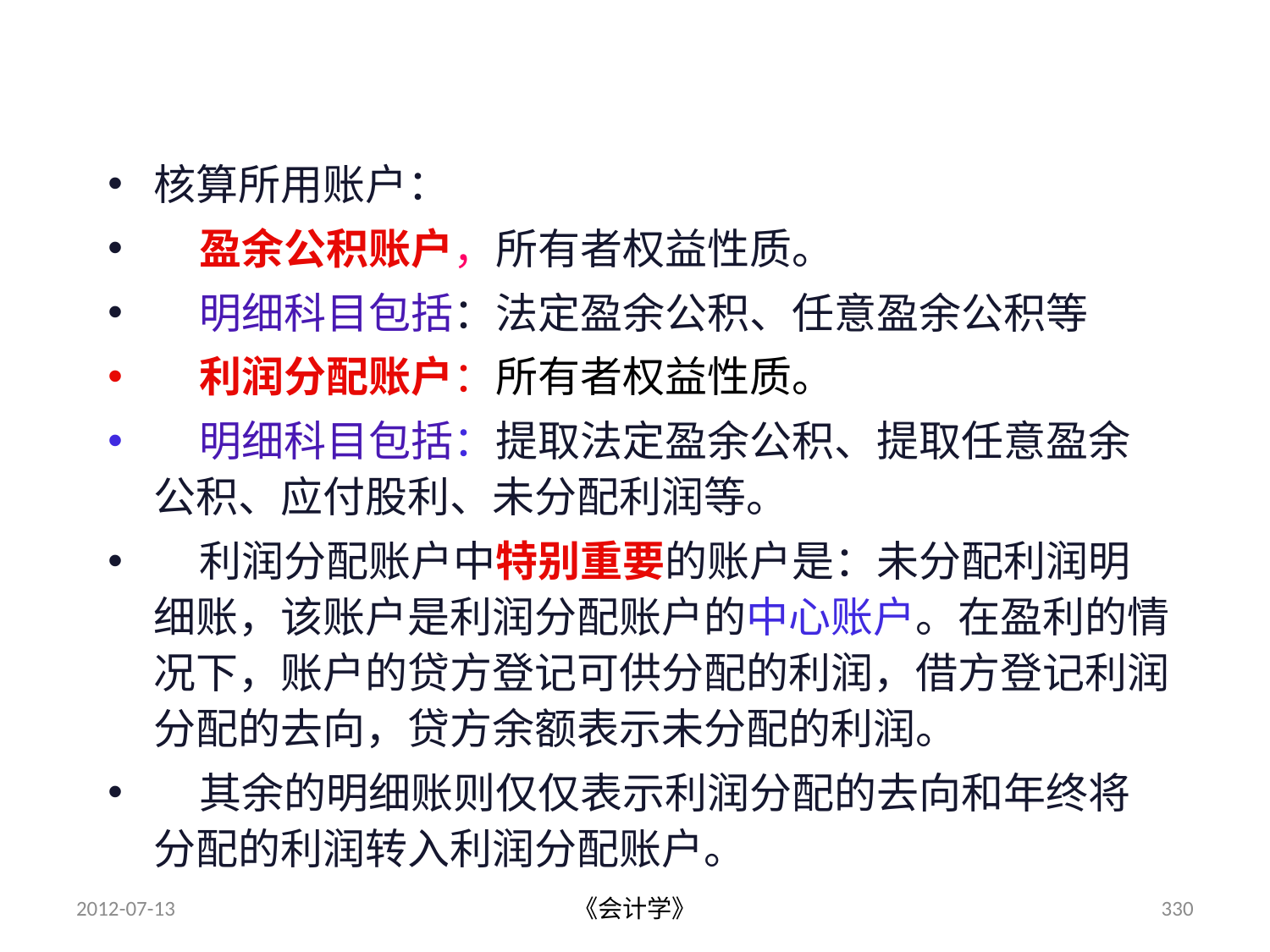

#
二、利润分配的会计处理
核算所用账户：
    盈余公积账户，所有者权益性质。
    明细科目包括：法定盈余公积、任意盈余公积等
    利润分配账户：所有者权益性质。
    明细科目包括：提取法定盈余公积、提取任意盈余公积、应付股利、未分配利润等。
    利润分配账户中特别重要的账户是：未分配利润明细账，该账户是利润分配账户的中心账户。在盈利的情况下，账户的贷方登记可供分配的利润，借方登记利润分配的去向，贷方余额表示未分配的利润。
    其余的明细账则仅仅表示利润分配的去向和年终将分配的利润转入利润分配账户。
2012-07-13
《会计学》
330